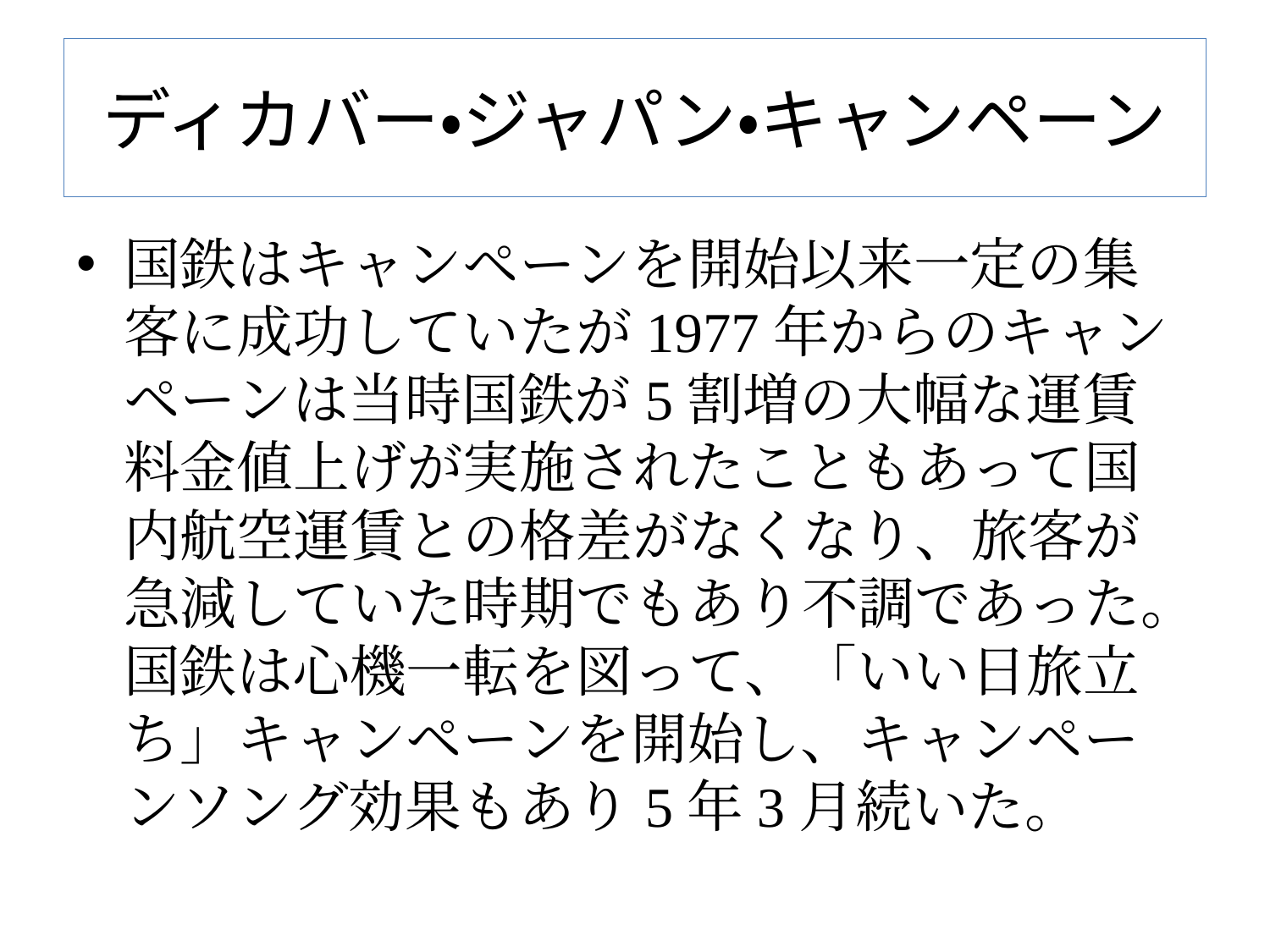

# ディカバー・ジャパン・キャンペーン
国鉄はキャンペーンを開始以来一定の集客に成功していたが1977年からのキャンペーンは当時国鉄が5割増の大幅な運賃料金値上げが実施されたこともあって国内航空運賃との格差がなくなり、旅客が急減していた時期でもあり不調であった。国鉄は心機一転を図って、「いい日旅立ち」キャンペーンを開始し、キャンペーンソング効果もあり5年3月続いた。